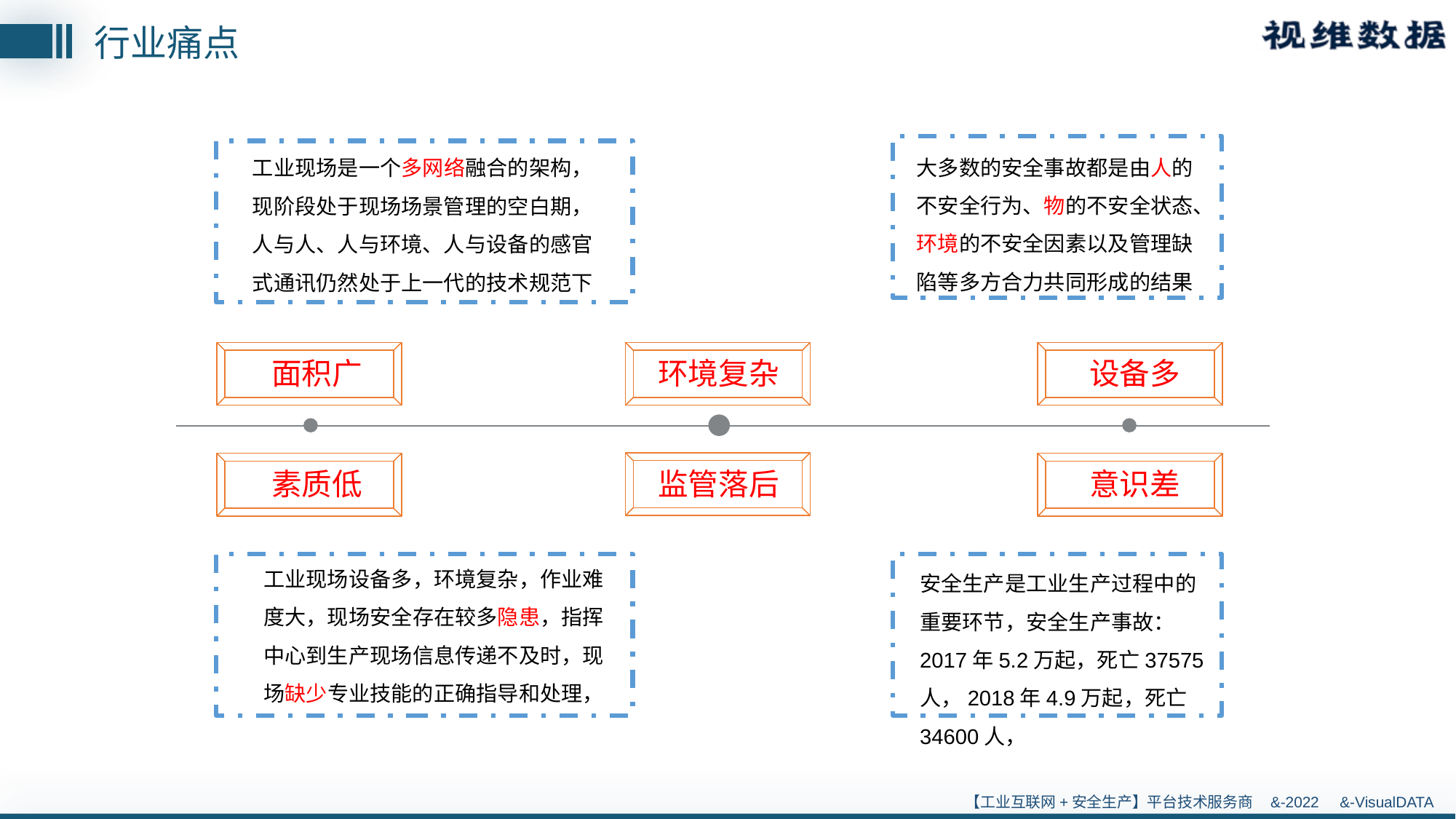

行业痛点

大多数的安全事故都是由人的不安全行为、物的不安全状态、环境的不安全因素以及管理缺陷等多方合力共同形成的结果
工业现场是一个多网络融合的架构，现阶段处于现场场景管理的空白期，人与人、人与环境、人与设备的感官式通讯仍然处于上一代的技术规范下

面积广
环境复杂
设备多

意识差
素质低
监管落后
工业现场设备多，环境复杂，作业难度大，现场安全存在较多隐患，指挥中心到生产现场信息传递不及时，现场缺少专业技能的正确指导和处理，
安全生产是工业生产过程中的重要环节，安全生产事故：2017年5.2万起，死亡37575人，2018年4.9万起，死亡34600人，